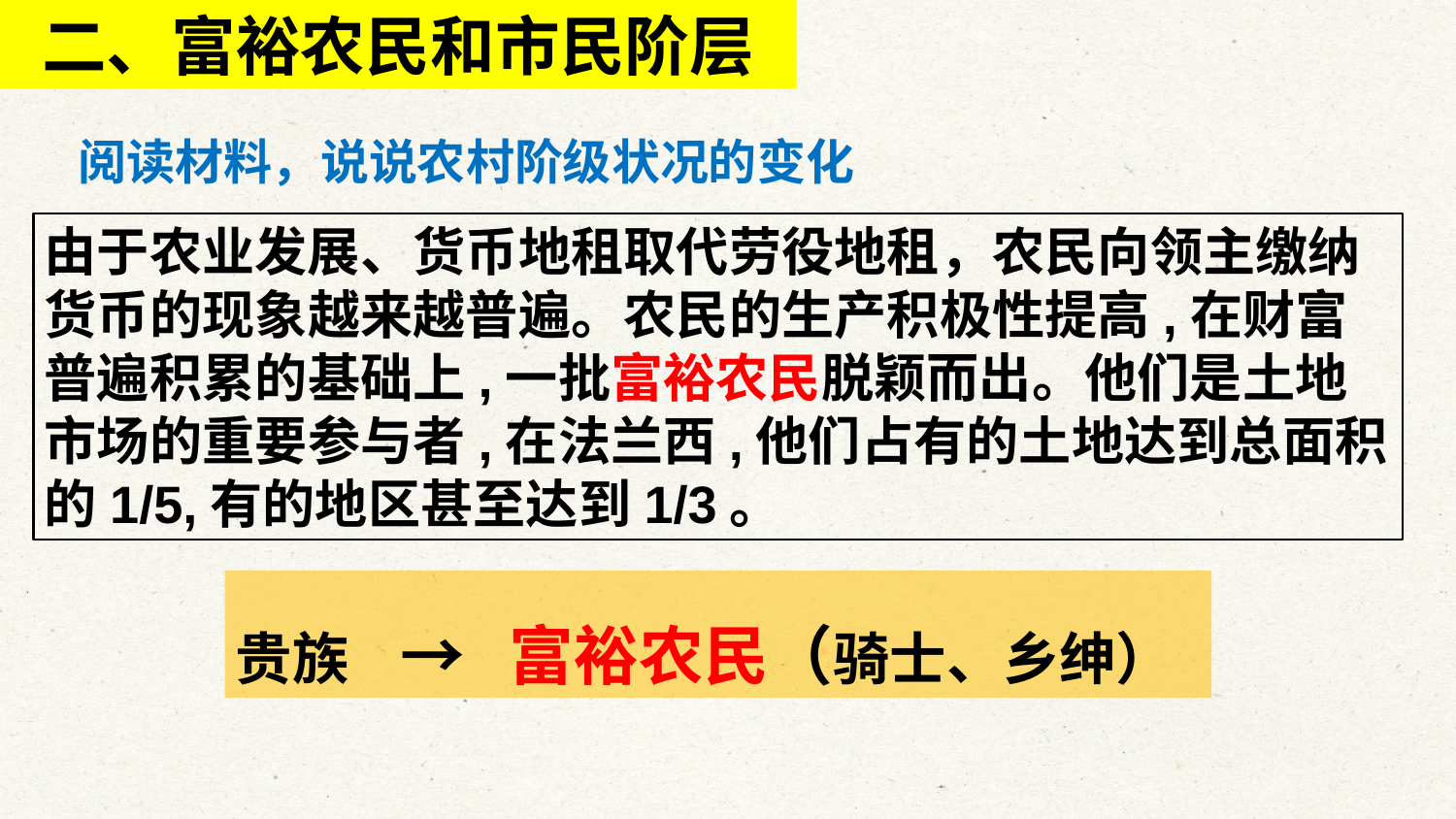

二、富裕农民和市民阶层
阅读材料，说说农村阶级状况的变化
由于农业发展、货币地租取代劳役地租，农民向领主缴纳货币的现象越来越普遍。农民的生产积极性提高,在财富普遍积累的基础上,一批富裕农民脱颖而出。他们是土地市场的重要参与者,在法兰西,他们占有的土地达到总面积的1/5,有的地区甚至达到1/3。
贵族    →   富裕农民（骑士、乡绅）